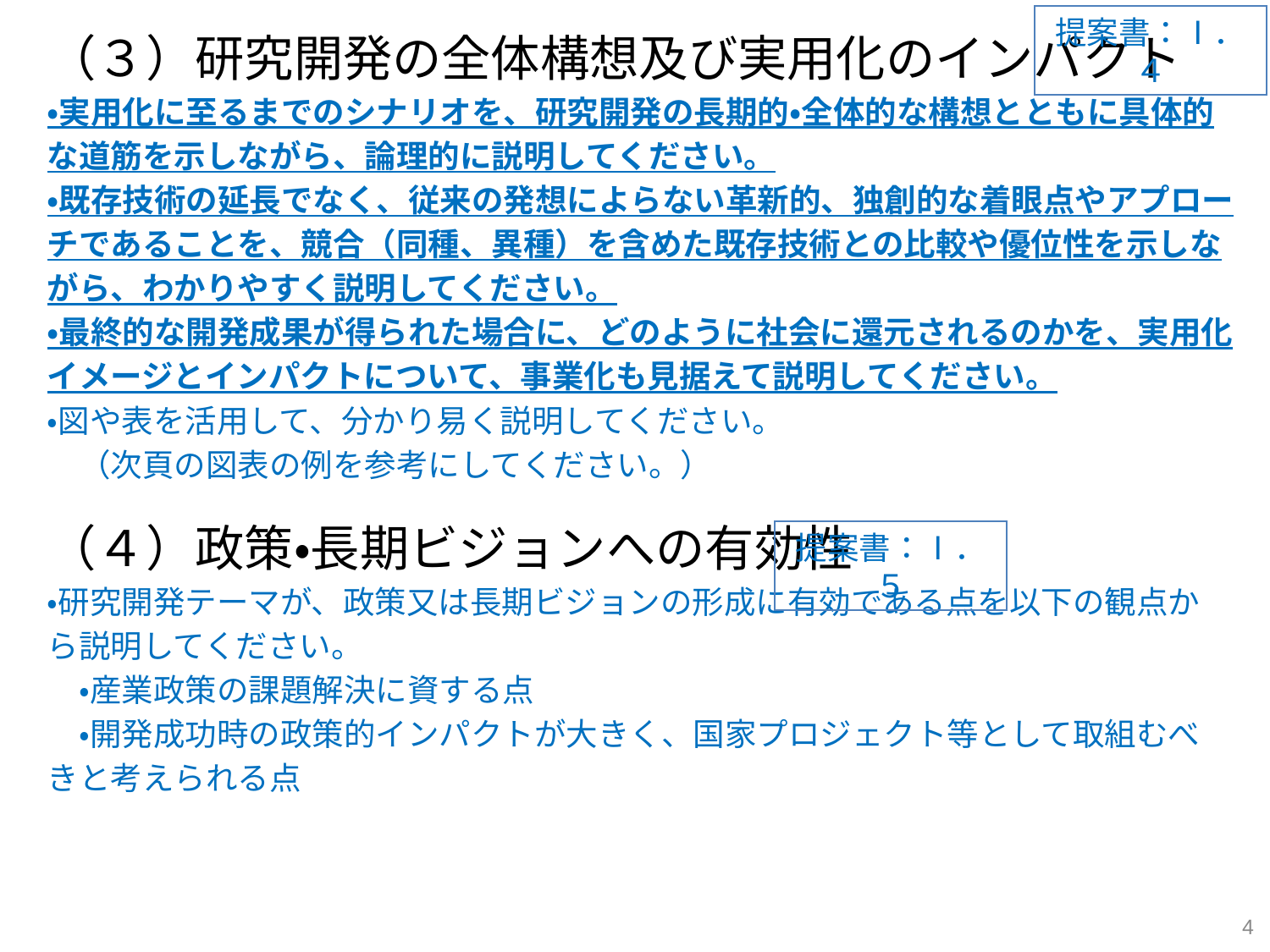

提案書：Ⅰ．４
（３）研究開発の全体構想及び実用化のインパクト
・実用化に至るまでのシナリオを、研究開発の長期的・全体的な構想とともに具体的な道筋を示しながら、論理的に説明してください。
・既存技術の延長でなく、従来の発想によらない革新的、独創的な着眼点やアプローチであることを、競合（同種、異種）を含めた既存技術との比較や優位性を示しながら、わかりやすく説明してください。
・最終的な開発成果が得られた場合に、どのように社会に還元されるのかを、実用化イメージとインパクトについて、事業化も見据えて説明してください。
・図や表を活用して、分かり易く説明してください。
　（次頁の図表の例を参考にしてください。）
提案書：Ⅰ．５
（４）政策・長期ビジョンへの有効性
・研究開発テーマが、政策又は長期ビジョンの形成に有効である点を以下の観点から説明してください。
　・産業政策の課題解決に資する点
　・開発成功時の政策的インパクトが大きく、国家プロジェクト等として取組むべきと考えられる点
4